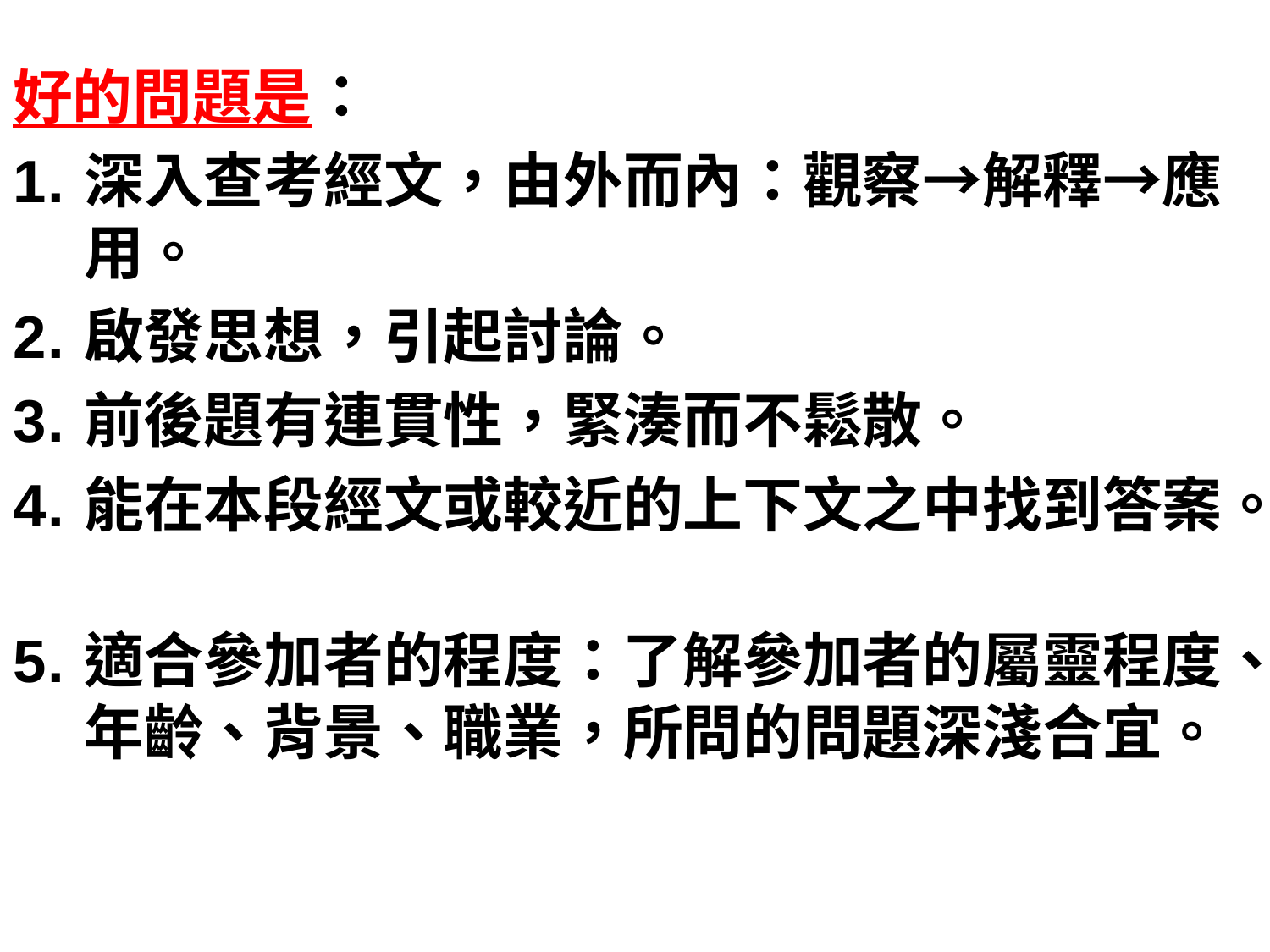

#
好的問題是：
深入查考經文，由外而內：觀察→解釋→應用。
啟發思想，引起討論。
前後題有連貫性，緊湊而不鬆散。
能在本段經文或較近的上下文之中找到答案。
適合參加者的程度：了解參加者的屬靈程度、年齡、背景、職業，所問的問題深淺合宜。